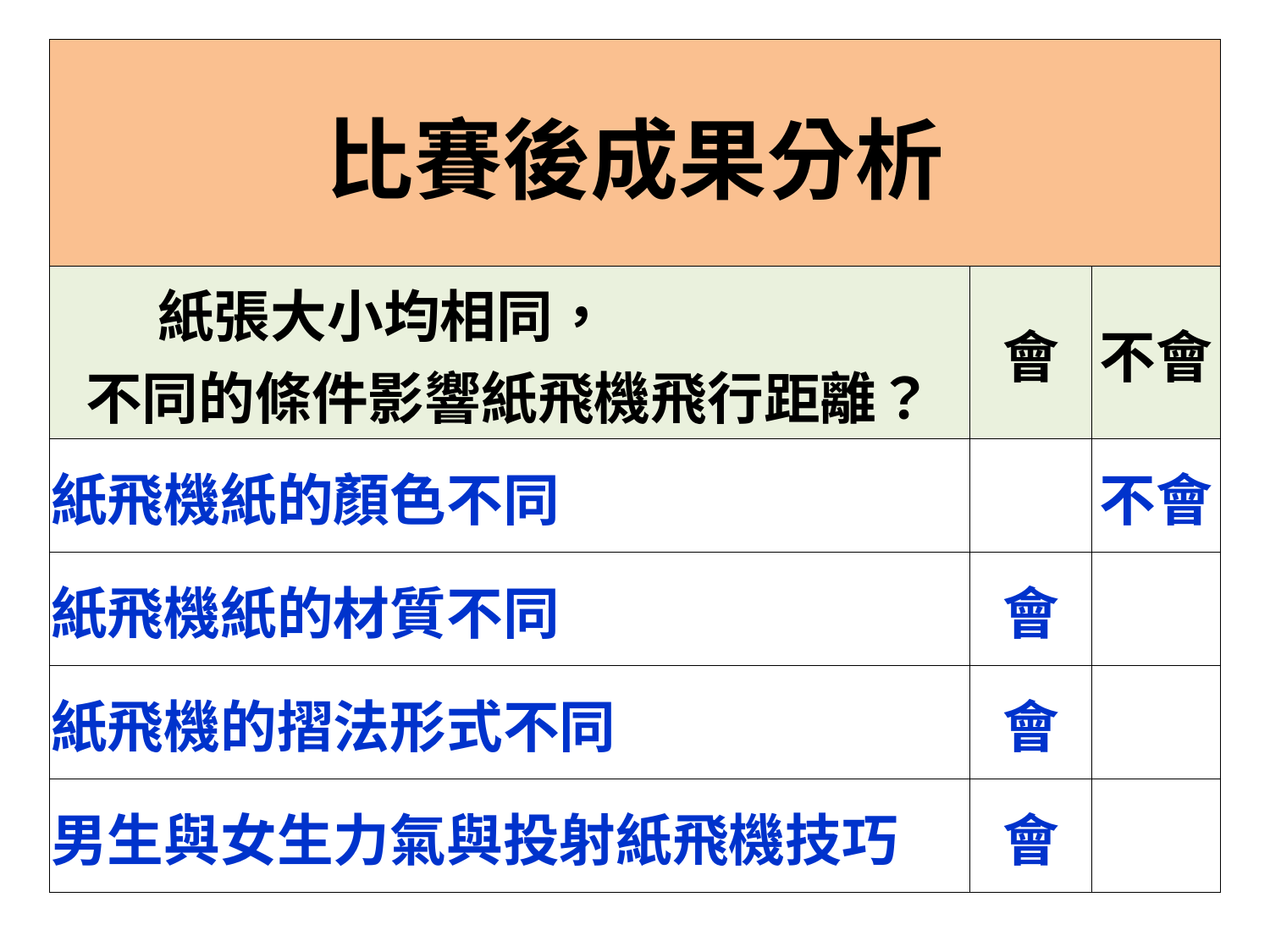

| 比賽後成果分析 |  |  |
| --- | --- | --- |
| 紙張大小均相同， 不同的條件影響紙飛機飛行距離？ | 會 | 不會 |
| 紙飛機紙的顏色不同 |  | 不會 |
| 紙飛機紙的材質不同 | 會 |  |
| 紙飛機的摺法形式不同 | 會 |  |
| 男生與女生力氣與投射紙飛機技巧 | 會 |  |